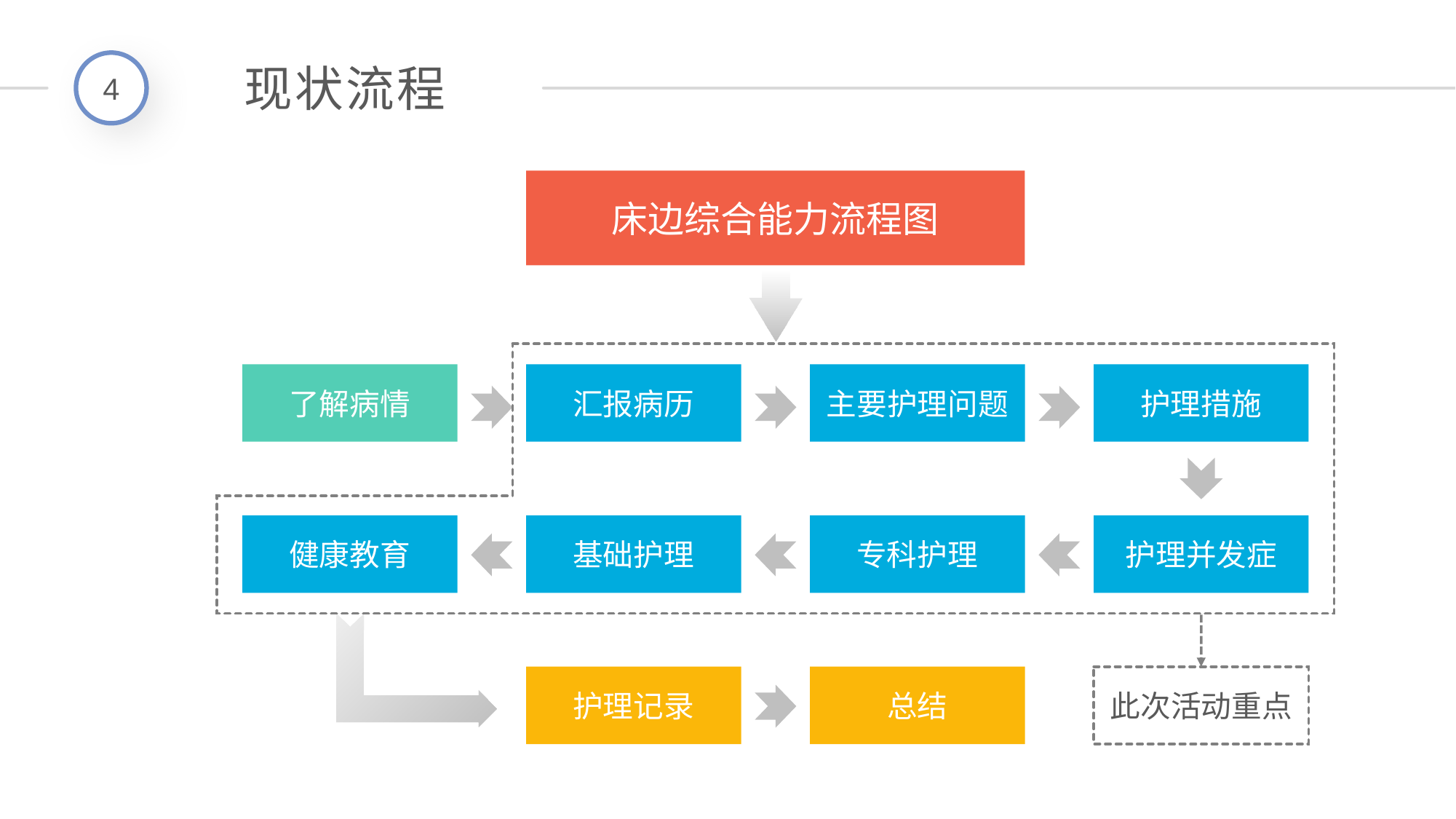

4
现状流程
床边综合能力流程图

了解病情
汇报病历
主要护理问题
护理措施

健康教育
基础护理
专科护理
护理并发症

护理记录
总结
此次活动重点

延时符